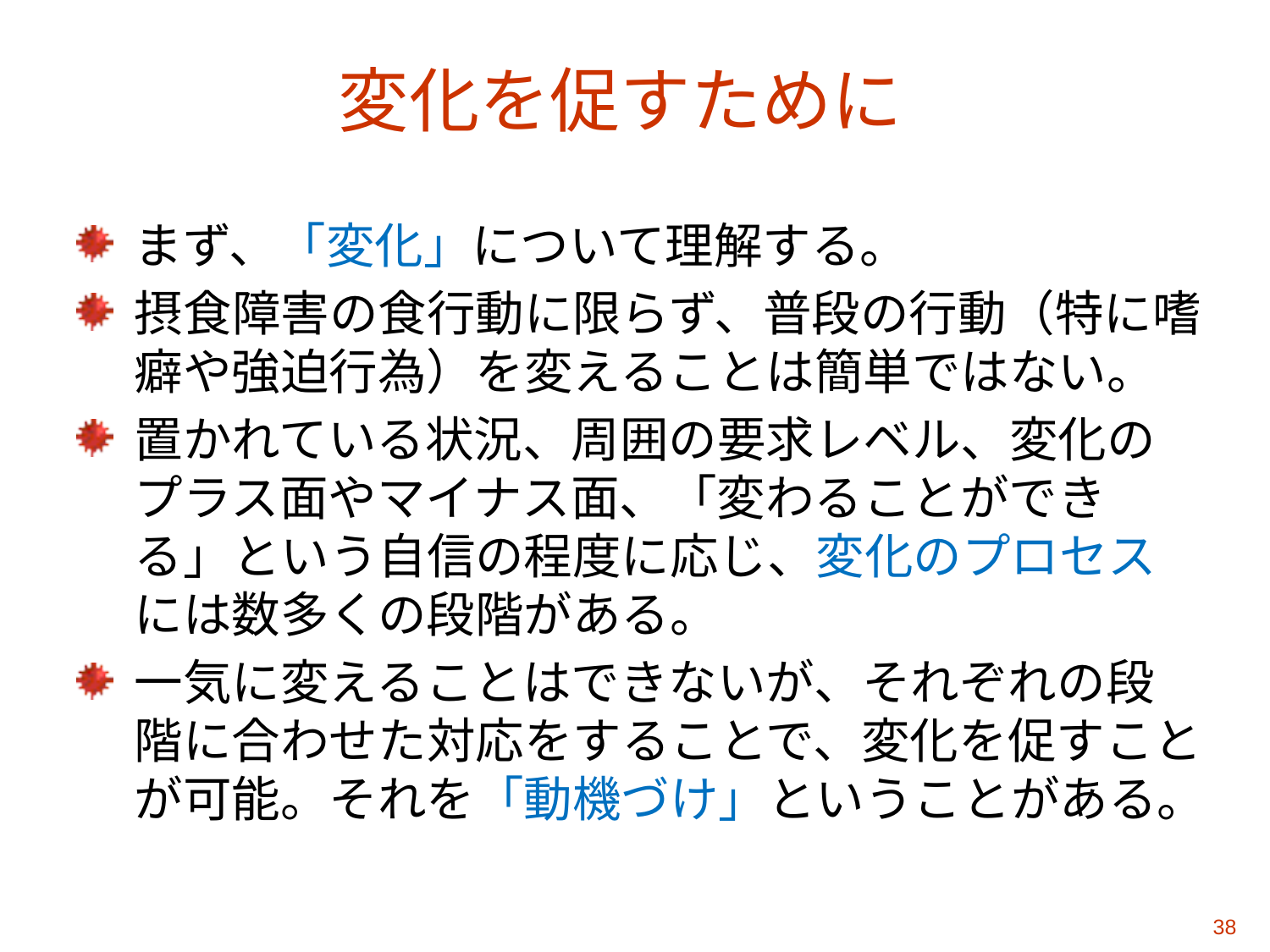

# 変化を促すために
まず、「変化」について理解する。
摂食障害の食行動に限らず、普段の行動（特に嗜癖や強迫行為）を変えることは簡単ではない。
置かれている状況、周囲の要求レベル、変化のプラス面やマイナス面、「変わることができる」という自信の程度に応じ、変化のプロセスには数多くの段階がある。
一気に変えることはできないが、それぞれの段階に合わせた対応をすることで、変化を促すことが可能。それを「動機づけ」ということがある。

38